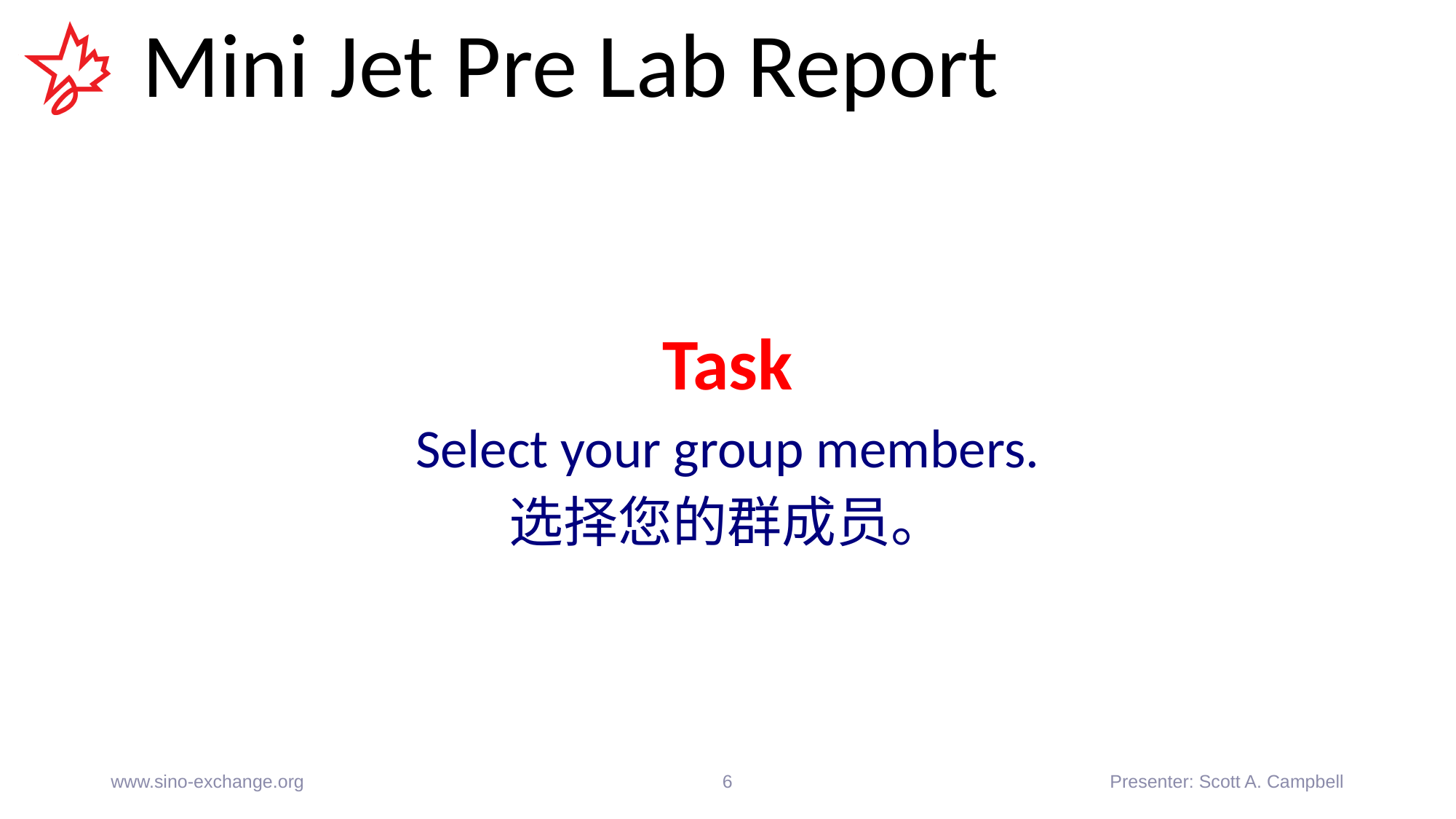

# Mini Jet Pre Lab Report
Task
Select your group members.
选择您的群成员。
www.sino-exchange.org
6
Presenter: Scott A. Campbell